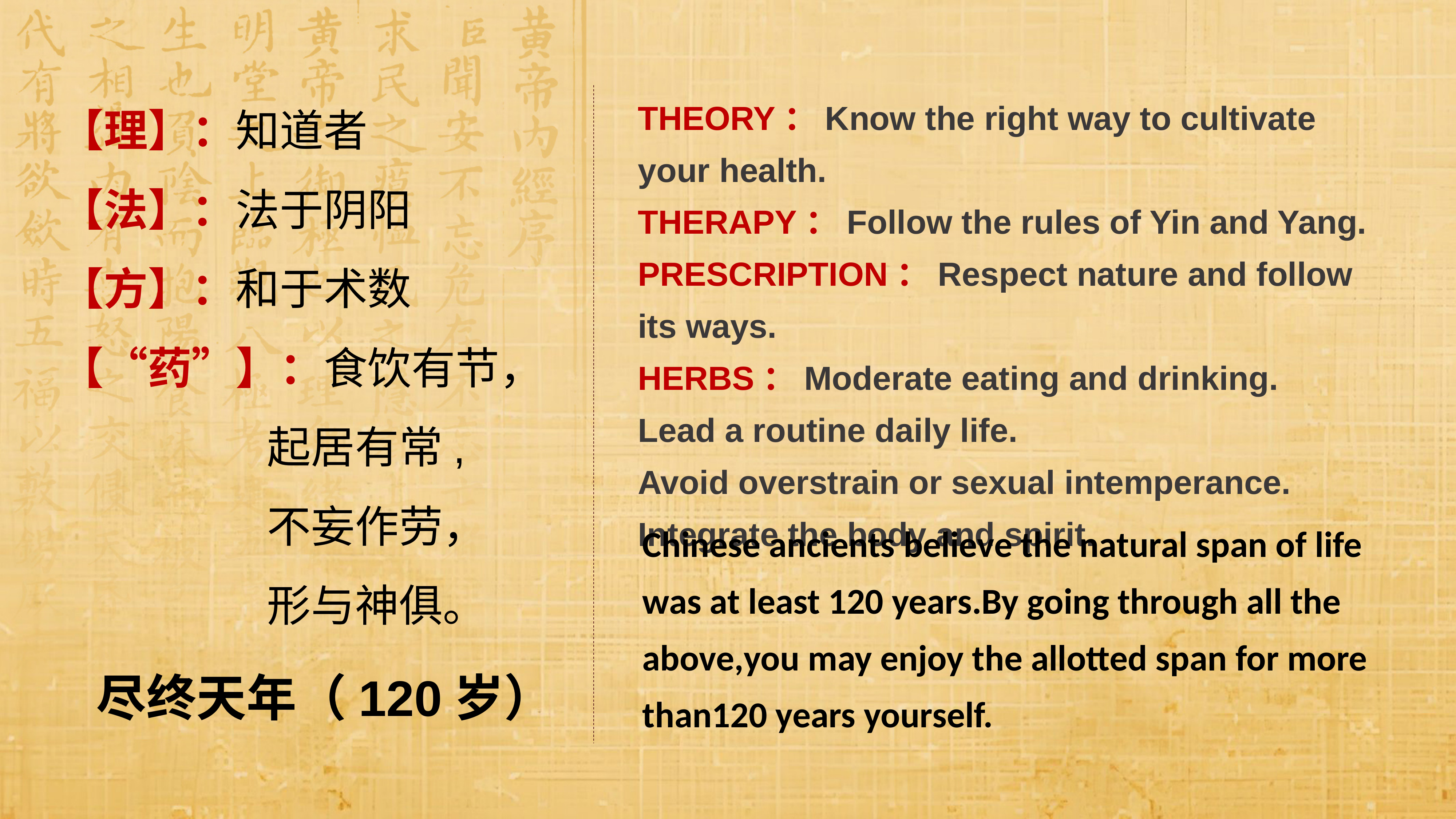

【理】：知道者
【法】：法于阴阳
【方】：和于术数
【“药”】：食饮有节，
                    起居有常,
                    不妄作劳，
                    形与神俱。
THEORY：Know the right way to cultivate your health.
THERAPY：Follow the rules of Yin and Yang.
PRESCRIPTION：Respect nature and follow its ways.
HERBS：Moderate eating and drinking.
Lead a routine daily life.
Avoid overstrain or sexual intemperance.
Integrate the body and spirit.
Chinese ancients believe the natural span of life was at least 120 years.By going through all the above,you may enjoy the allotted span for more than120 years yourself.
尽终天年（120岁）